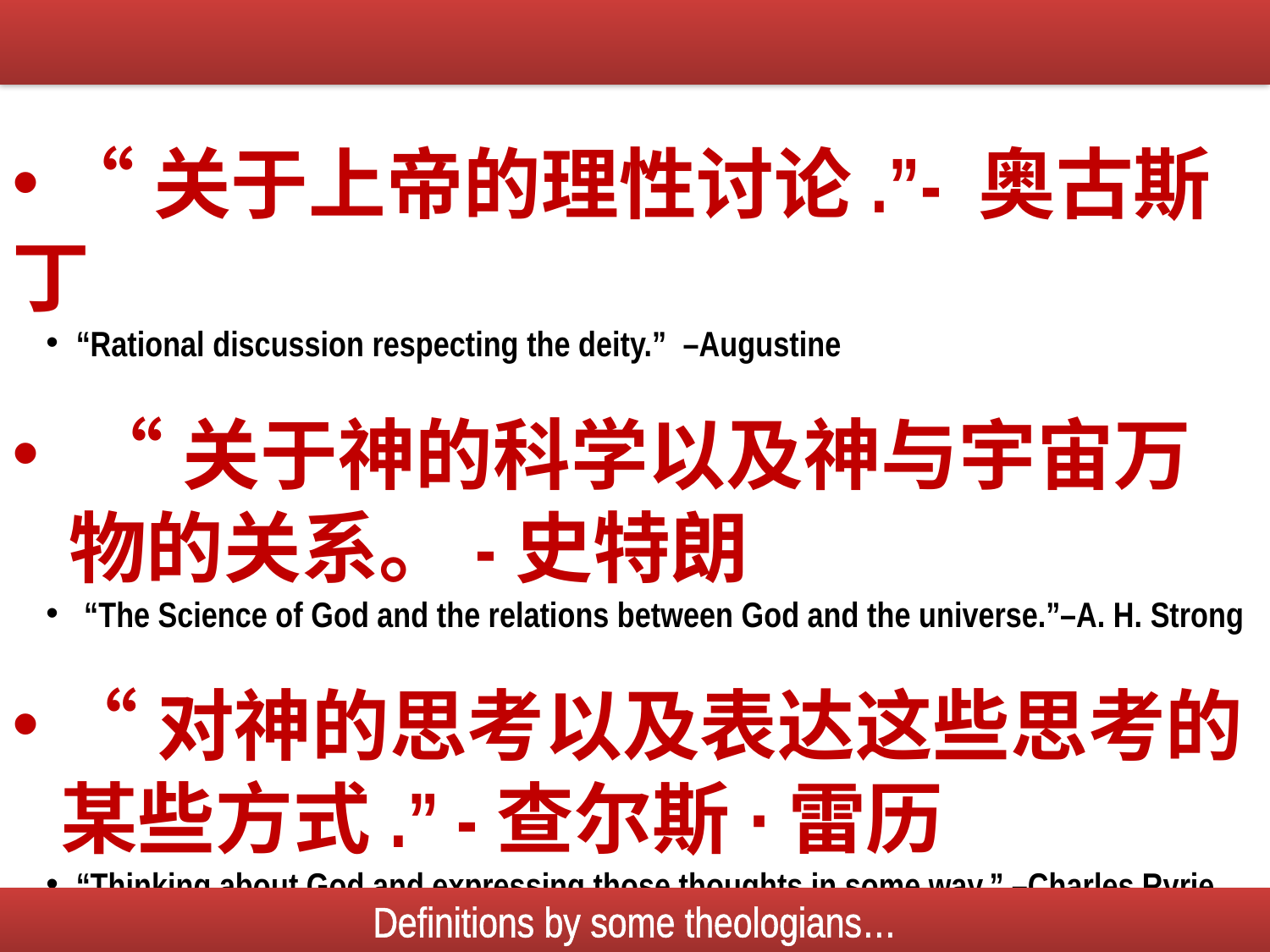

“关于上帝的理性讨论.”- 奥古斯丁
“Rational discussion respecting the deity.”  –Augustine

 “关于神的科学以及神与宇宙万物的关系。-史特朗
 “The Science of God and the relations between God and the universe.”–A. H. Strong

“对神的思考以及表达这些思考的某些方式.” -查尔斯·雷历
“Thinking about God and expressing those thoughts in some way.” –Charles Ryrie
Definitions by some theologians…